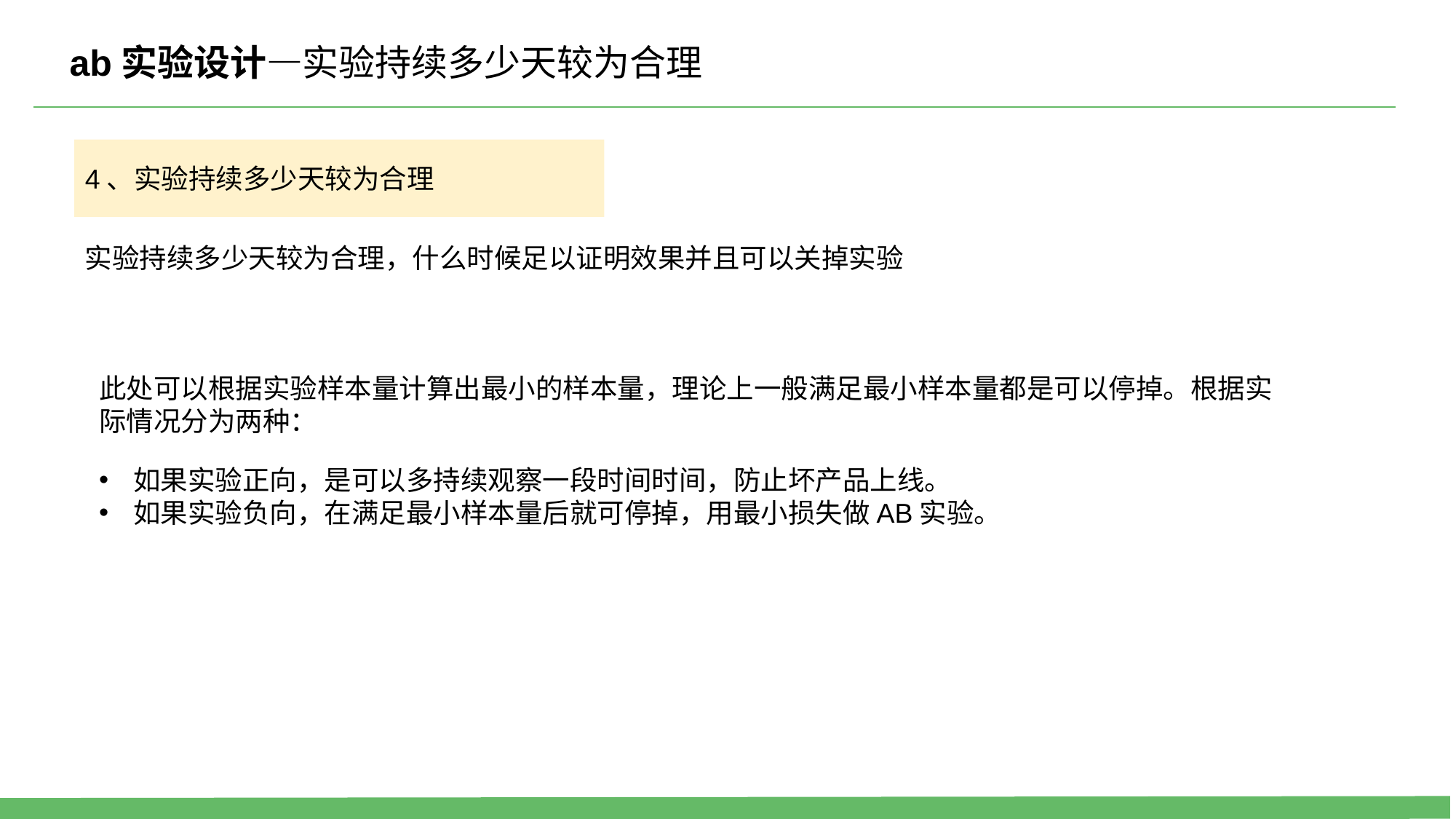

ab实验设计—实验持续多少天较为合理
4、实验持续多少天较为合理
实验持续多少天较为合理，什么时候足以证明效果并且可以关掉实验

此处可以根据实验样本量计算出最小的样本量，理论上一般满足最小样本量都是可以停掉。根据实际情况分为两种：

如果实验正向，是可以多持续观察一段时间时间，防止坏产品上线。
如果实验负向，在满足最小样本量后就可停掉，用最小损失做AB实验。